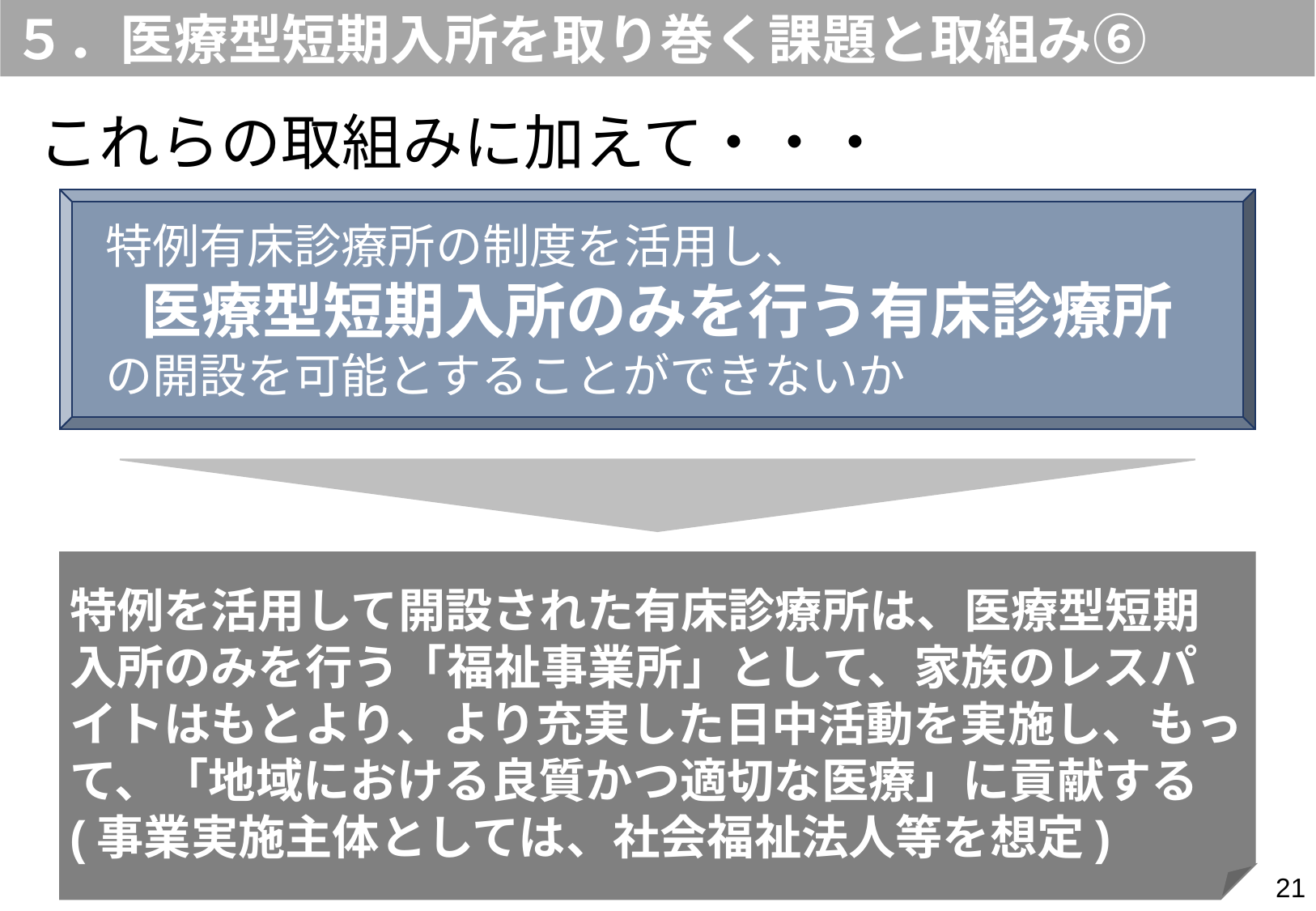

５．医療型短期入所を取り巻く課題と取組み⑥
これらの取組みに加えて・・・
 特例有床診療所の制度を活用し、
医療型短期入所のみを行う有床診療所
 の開設を可能とすることができないか

特例を活用して開設された有床診療所は、医療型短期入所のみを行う「福祉事業所」として、家族のレスパイトはもとより、より充実した日中活動を実施し、もって、「地域における良質かつ適切な医療」に貢献する
(事業実施主体としては、社会福祉法人等を想定)
21